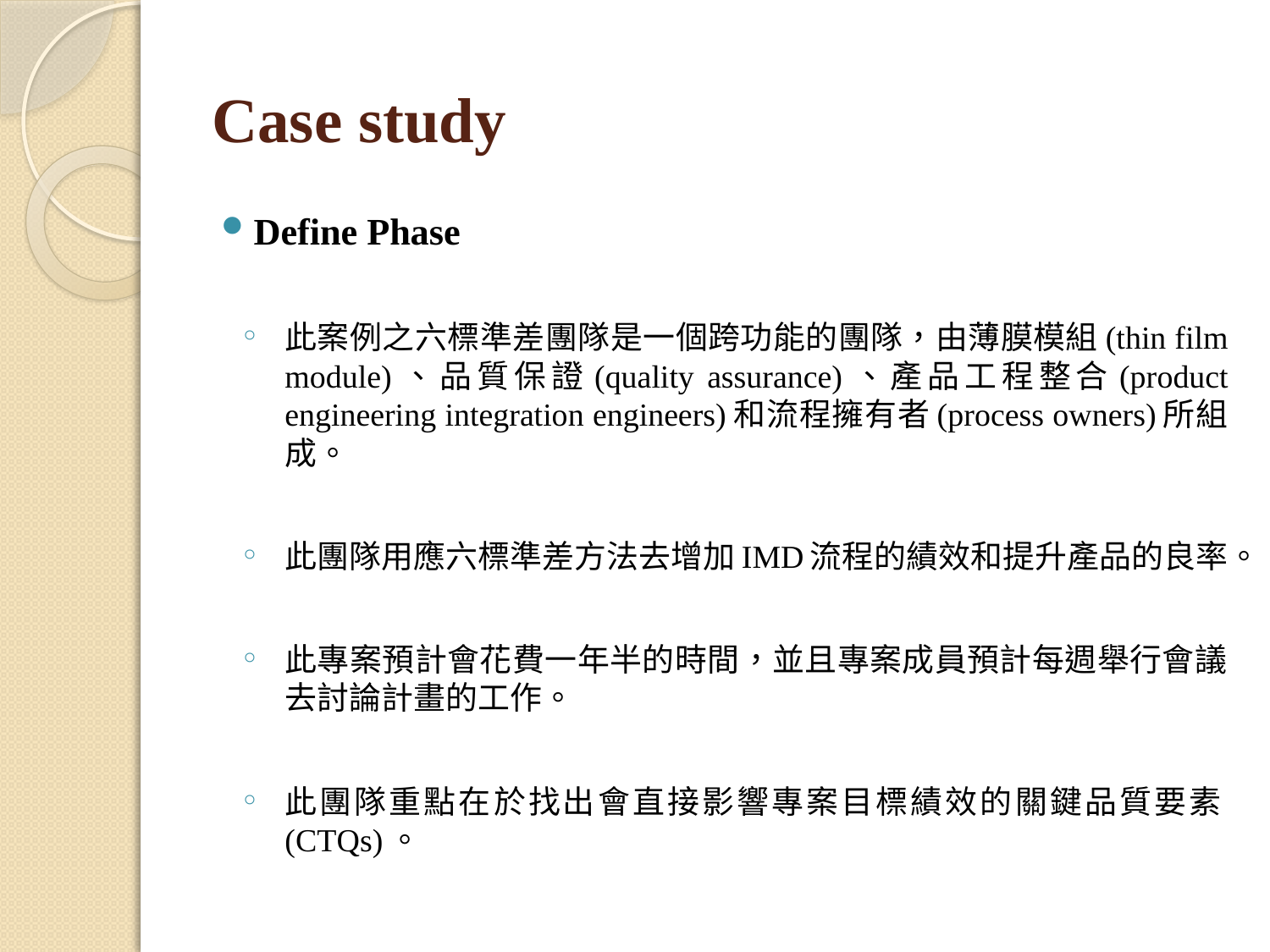

# Case study
Define Phase

此案例之六標準差團隊是一個跨功能的團隊，由薄膜模組(thin film module)、品質保證(quality assurance)、產品工程整合(product engineering integration engineers)和流程擁有者(process owners)所組成。

此團隊用應六標準差方法去增加IMD流程的績效和提升產品的良率。

此專案預計會花費一年半的時間，並且專案成員預計每週舉行會議去討論計畫的工作。

此團隊重點在於找出會直接影響專案目標績效的關鍵品質要素(CTQs)。